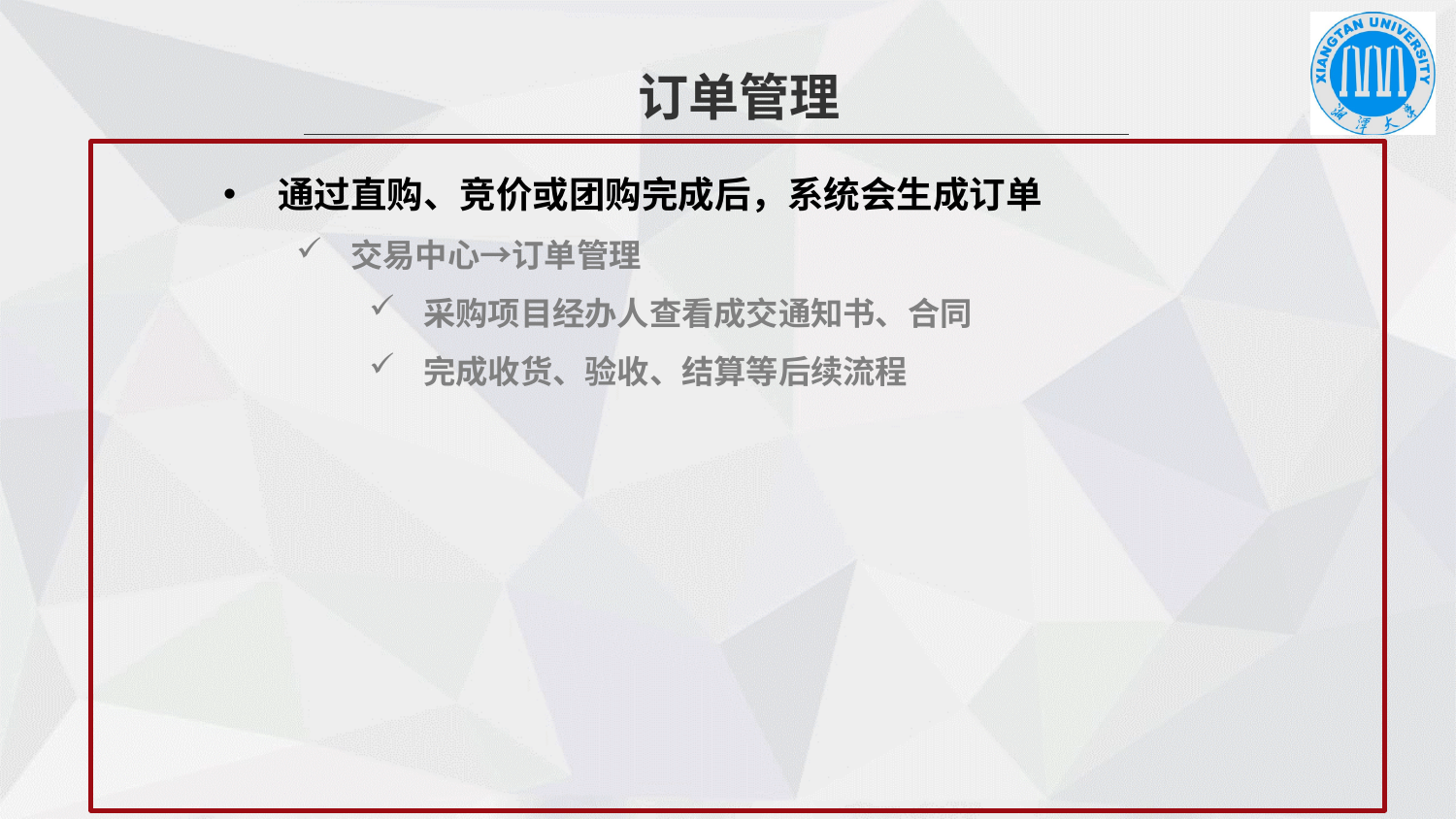

订单管理

通过直购、竞价或团购完成后，系统会生成订单
交易中心→订单管理
采购项目经办人查看成交通知书、合同
完成收货、验收、结算等后续流程